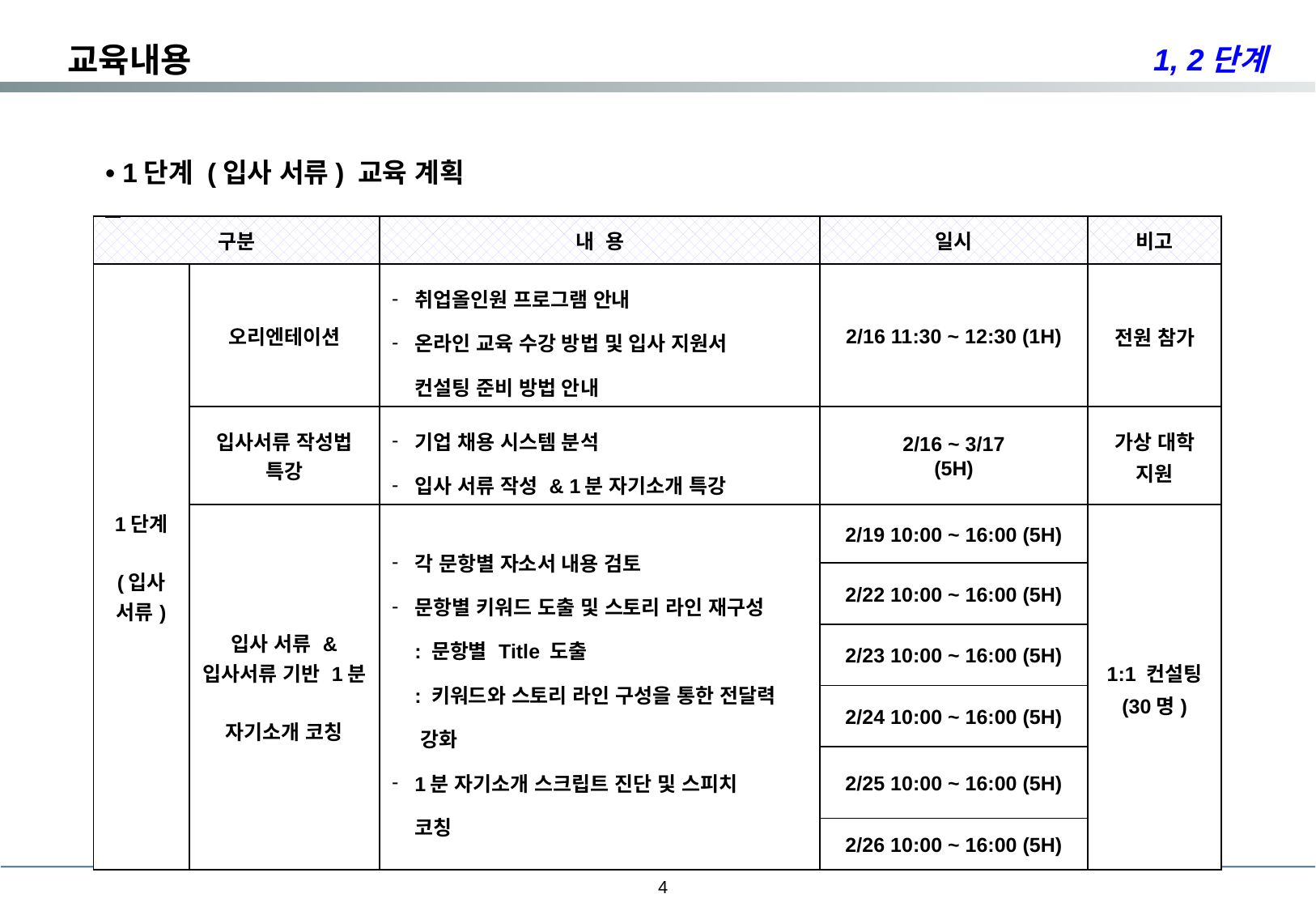

교육내용
1, 2단계
• 1단계 (입사 서류) 교육 계획

| 구분 |  | 내 용 | 일시 | 비고 |
| --- | --- | --- | --- | --- |
| 1단계 (입사 서류) | 오리엔테이션 | 취업올인원 프로그램 안내 온라인 교육 수강 방법 및 입사 지원서 컨설팅 준비 방법 안내 | 2/16 11:30 ~ 12:30 (1H) | 전원 참가 |
|  | 입사서류 작성법 특강 | 기업 채용 시스템 분석 입사 서류 작성 & 1분 자기소개 특강 | 2/16 ~ 3/17 (5H) | 가상 대학 지원 |
|  | 입사 서류 & 입사서류 기반 1분 자기소개 코칭 | 각 문항별 자소서 내용 검토 문항별 키워드 도출 및 스토리 라인 재구성 : 문항별 Title 도출 : 키워드와 스토리 라인 구성을 통한 전달력 강화 1분 자기소개 스크립트 진단 및 스피치 코칭 | 2/19 10:00 ~ 16:00 (5H) | 1:1 컨설팅 (30명) |
|  |  |  | 2/22 10:00 ~ 16:00 (5H) |  |
|  |  |  | 2/23 10:00 ~ 16:00 (5H) |  |
|  |  |  | 2/24 10:00 ~ 16:00 (5H) |  |
|  |  |  | 2/25 10:00 ~ 16:00 (5H) |  |
|  |  |  | 2/26 10:00 ~ 16:00 (5H) |  |
4